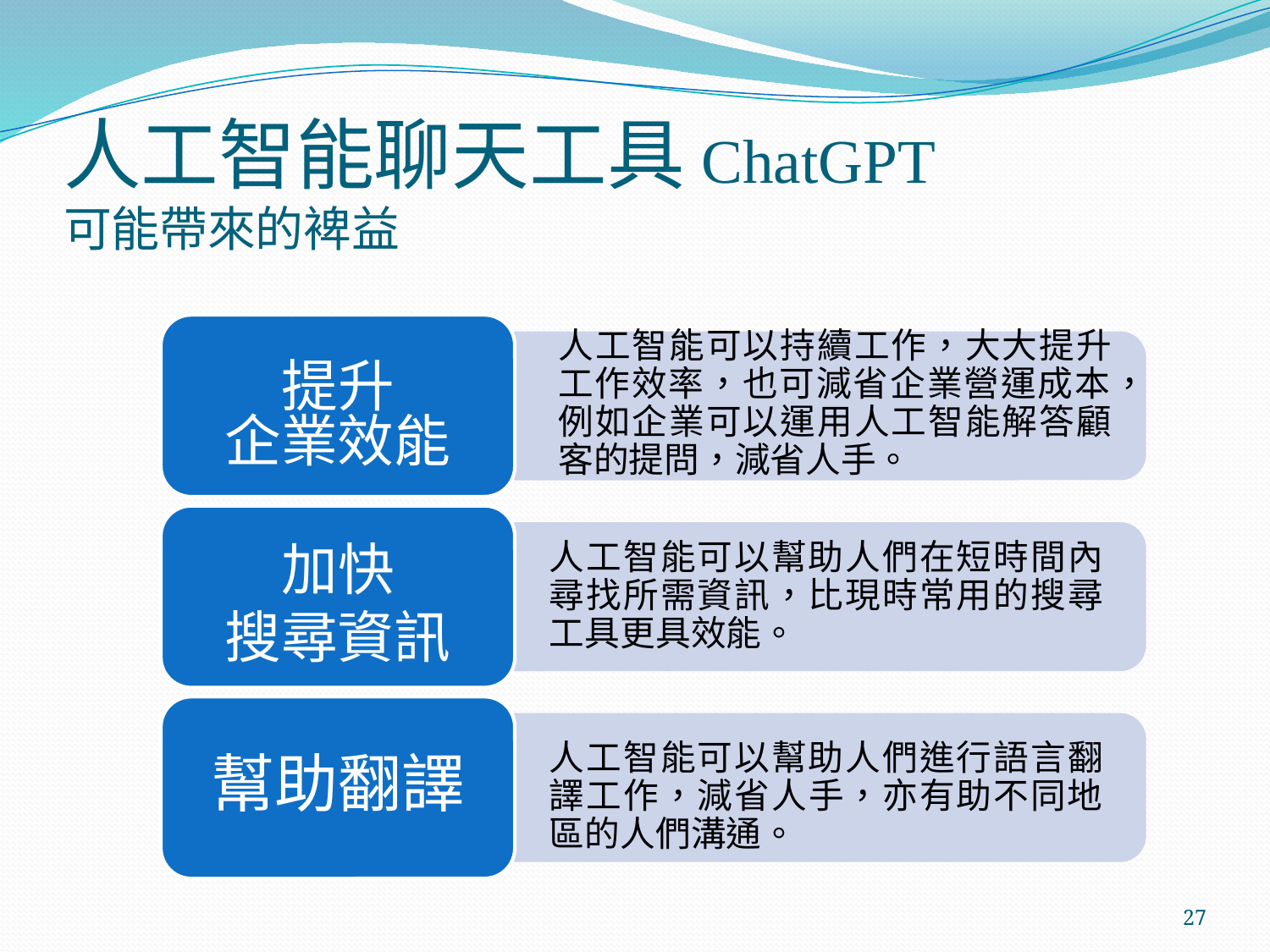

# 人工智能聊天工具ChatGPT 可能帶來的裨益

提升
企業效能

人工智能可以持續工作，大大提升工作效率，也可減省企業營運成本，例如企業可以運用人工智能解答顧客的提問，減省人手。

加快
搜尋資訊

人工智能可以幫助人們在短時間內尋找所需資訊，比現時常用的搜尋工具更具效能。

幫助翻譯

人工智能可以幫助人們進行語言翻譯工作，減省人手，亦有助不同地區的人們溝通。

27